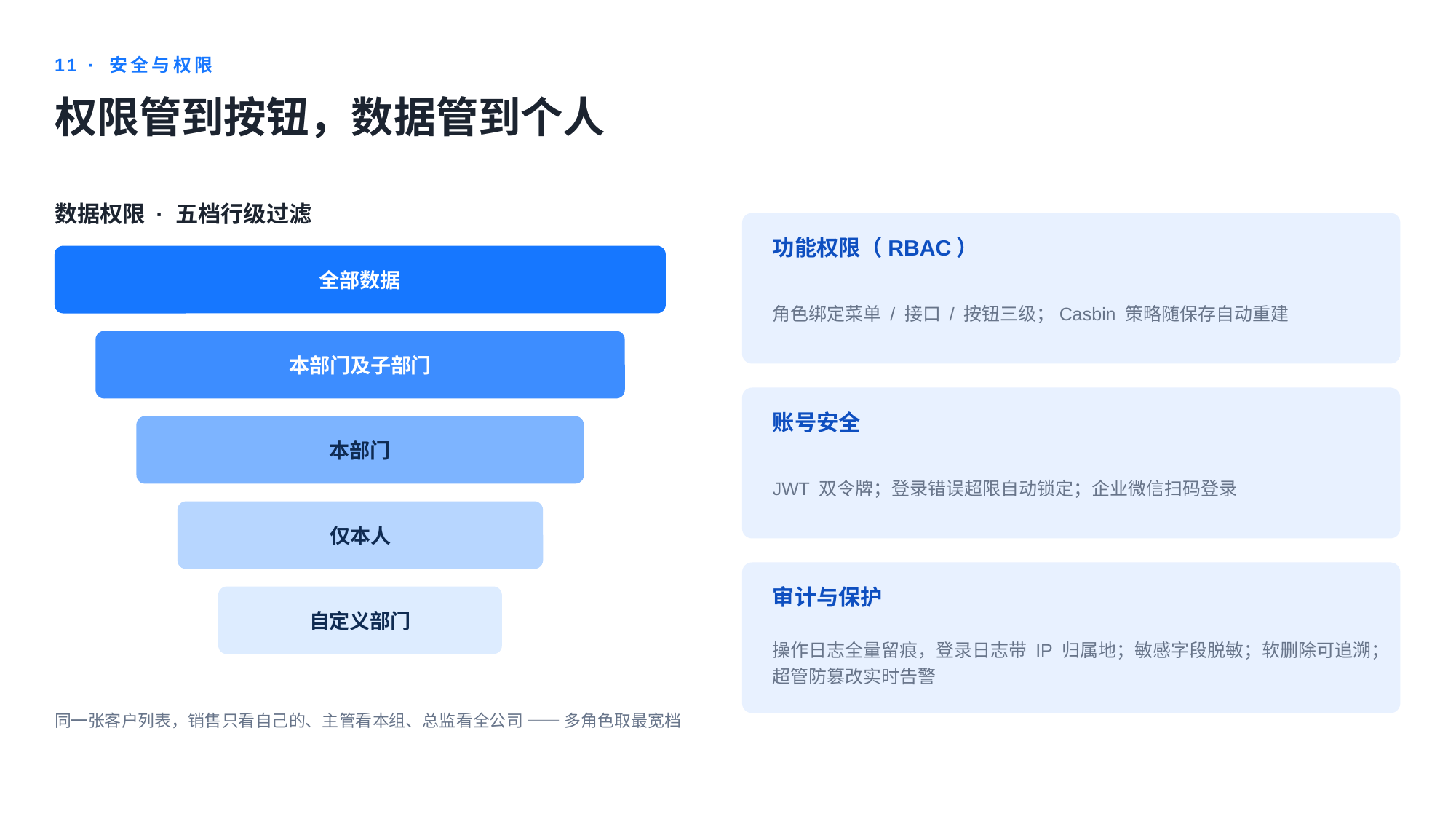

11 · 安全与权限
权限管到按钮，数据管到个人
数据权限 · 五档行级过滤

功能权限（RBAC）

全部数据
角色绑定菜单 / 接口 / 按钮三级；Casbin 策略随保存自动重建

本部门及子部门

账号安全

本部门
JWT 双令牌；登录错误超限自动锁定；企业微信扫码登录

仅本人

审计与保护

自定义部门
操作日志全量留痕，登录日志带 IP 归属地；敏感字段脱敏；软删除可追溯；超管防篡改实时告警
同一张客户列表，销售只看自己的、主管看本组、总监看全公司 —— 多角色取最宽档